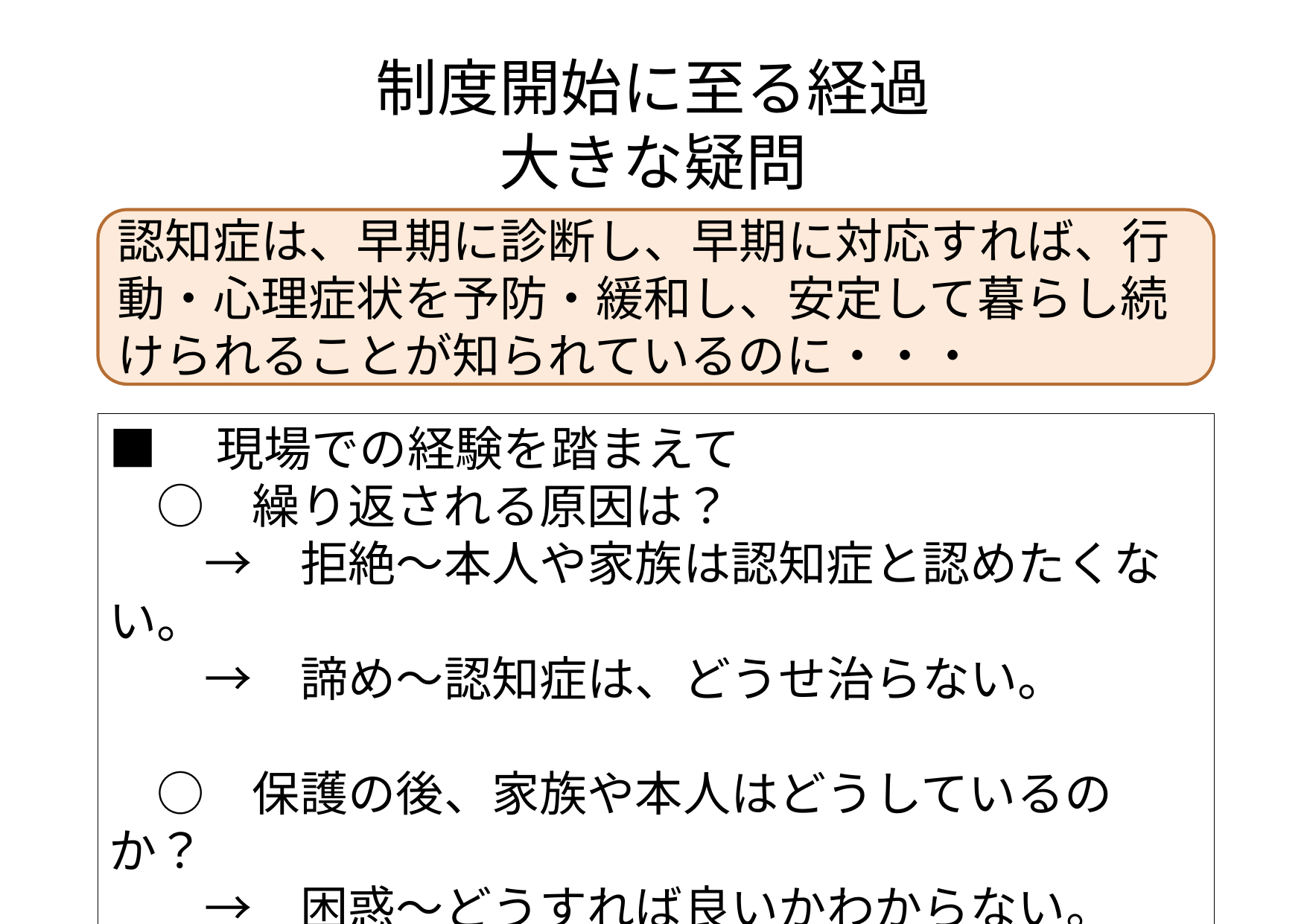

# 制度開始に至る経過 大きな疑問
認知症は、早期に診断し、早期に対応すれば、行動・心理症状を予防・緩和し、安定して暮らし続けられることが知られているのに・・・
■　現場での経験を踏まえて
　○　繰り返される原因は？
　　→　拒絶～本人や家族は認知症と認めたくない。
　　→　諦め～認知症は、どうせ治らない。

　○　保護の後、家族や本人はどうしているのか？
　　→　困惑～どうすれば良いかわからない。
　　→　孤立～地域、医療、相談窓口につながらない。